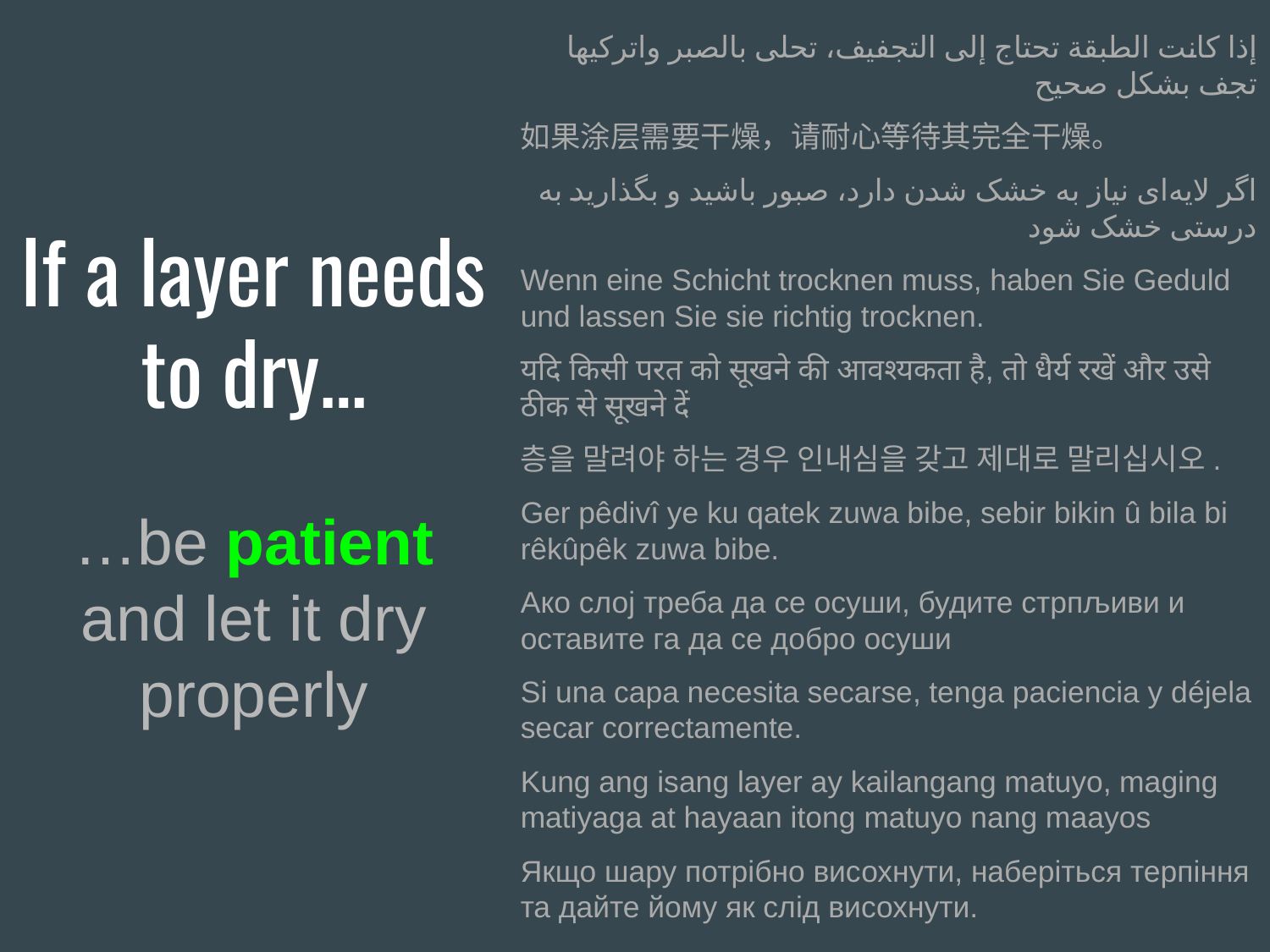

If a layer needs to dry…

…be patient and let it dry properly
إذا كانت الطبقة تحتاج إلى التجفيف، تحلى بالصبر واتركيها تجف بشكل صحيح
如果涂层需要干燥，请耐心等待其完全干燥。
اگر لایه‌ای نیاز به خشک شدن دارد، صبور باشید و بگذارید به درستی خشک شود
Wenn eine Schicht trocknen muss, haben Sie Geduld und lassen Sie sie richtig trocknen.
यदि किसी परत को सूखने की आवश्यकता है, तो धैर्य रखें और उसे ठीक से सूखने दें
층을 말려야 하는 경우 인내심을 갖고 제대로 말리십시오.
Ger pêdivî ye ku qatek zuwa bibe, sebir bikin û bila bi rêkûpêk zuwa bibe.
Ако слој треба да се осуши, будите стрпљиви и оставите га да се добро осуши
Si una capa necesita secarse, tenga paciencia y déjela secar correctamente.
Kung ang isang layer ay kailangang matuyo, maging matiyaga at hayaan itong matuyo nang maayos
Якщо шару потрібно висохнути, наберіться терпіння та дайте йому як слід висохнути.